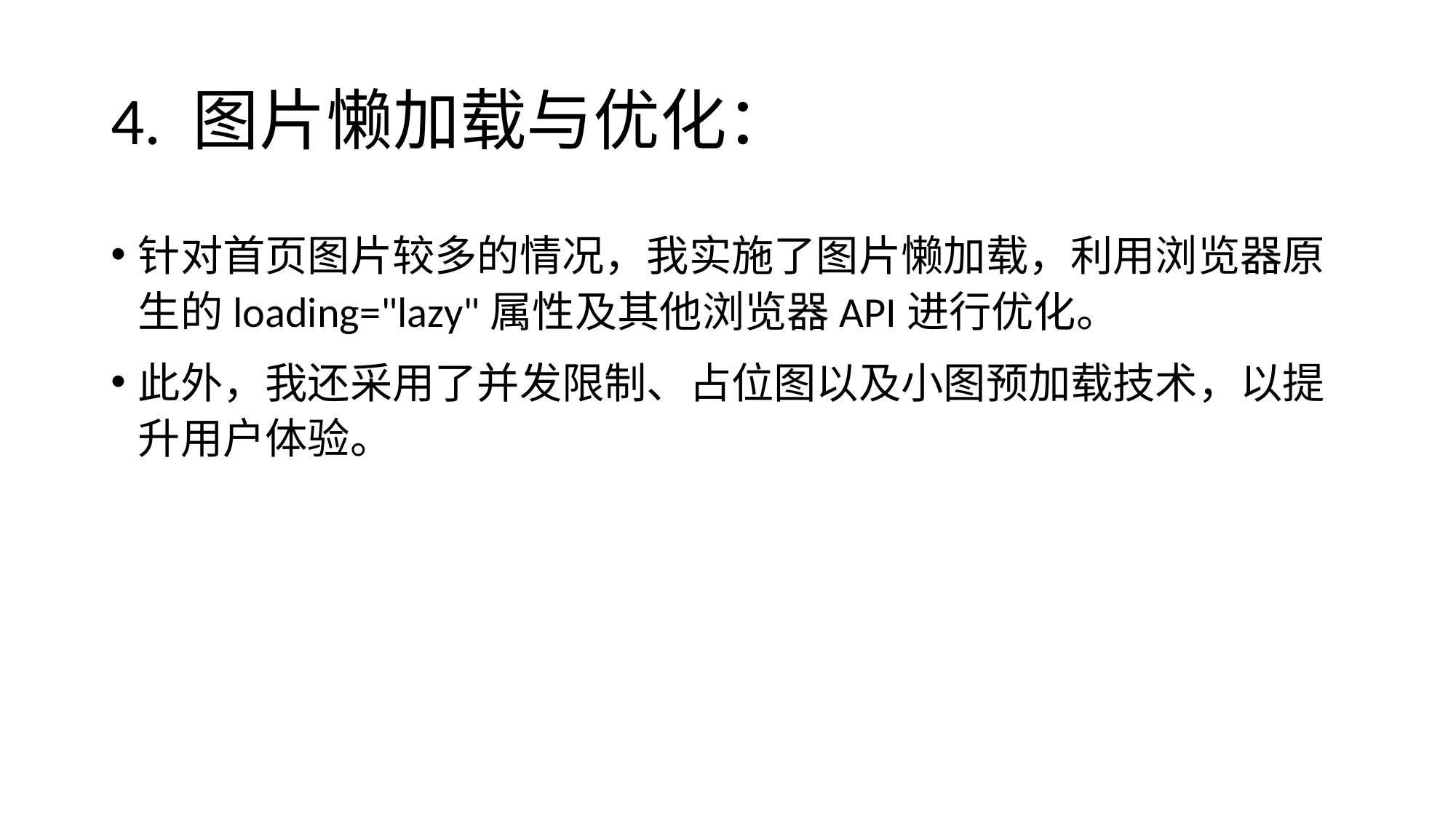

# 4. 图片懒加载与优化：
针对首页图片较多的情况，我实施了图片懒加载，利用浏览器原生的loading="lazy"属性及其他浏览器API进行优化。
此外，我还采用了并发限制、占位图以及小图预加载技术，以提升用户体验。